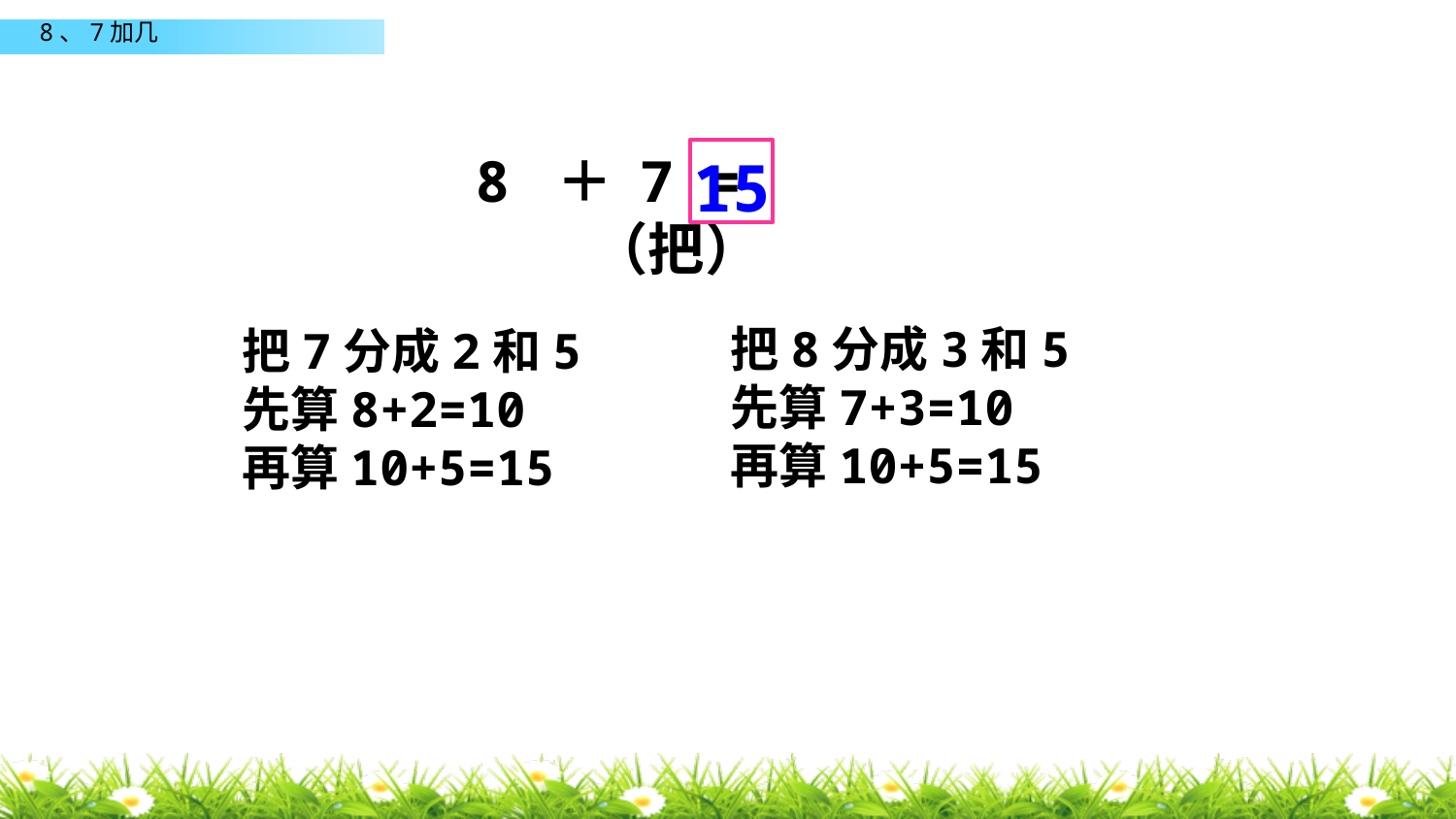

8 ＋ 7 =     （把）

15
把8分成3和5
先算7+3=10
再算10+5=15
把7分成2和5
先算8+2=10
再算10+5=15